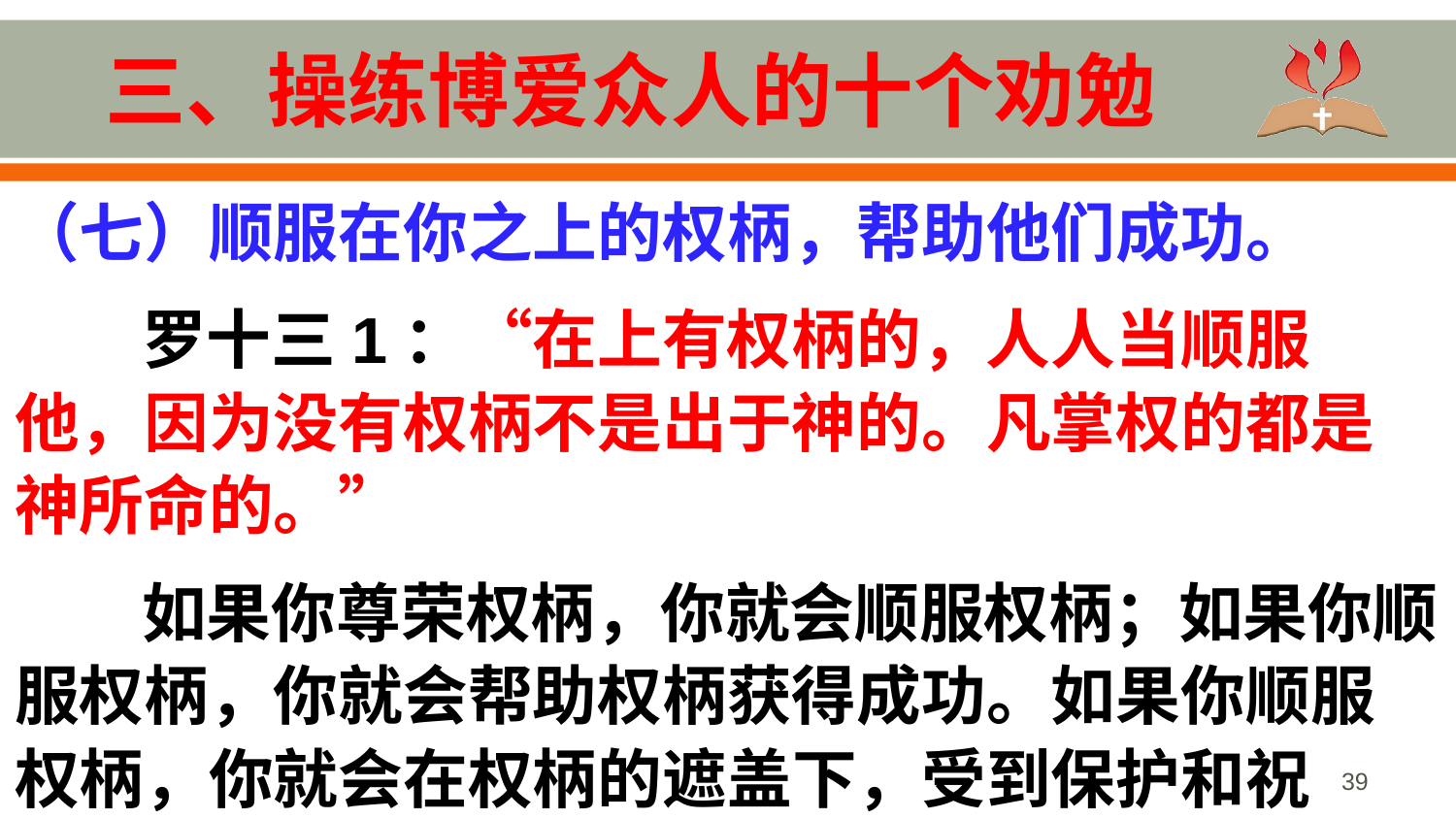

# 三、操练博爱众人的十个劝勉
（七）顺服在你之上的权柄，帮助他们成功。
罗十三1：“在上有权柄的，人人当顺服他，因为没有权柄不是出于神的。凡掌权的都是神所命的。”
如果你尊荣权柄，你就会顺服权柄；如果你顺服权柄，你就会帮助权柄获得成功。如果你顺服权柄，你就会在权柄的遮盖下，受到保护和祝福。

39